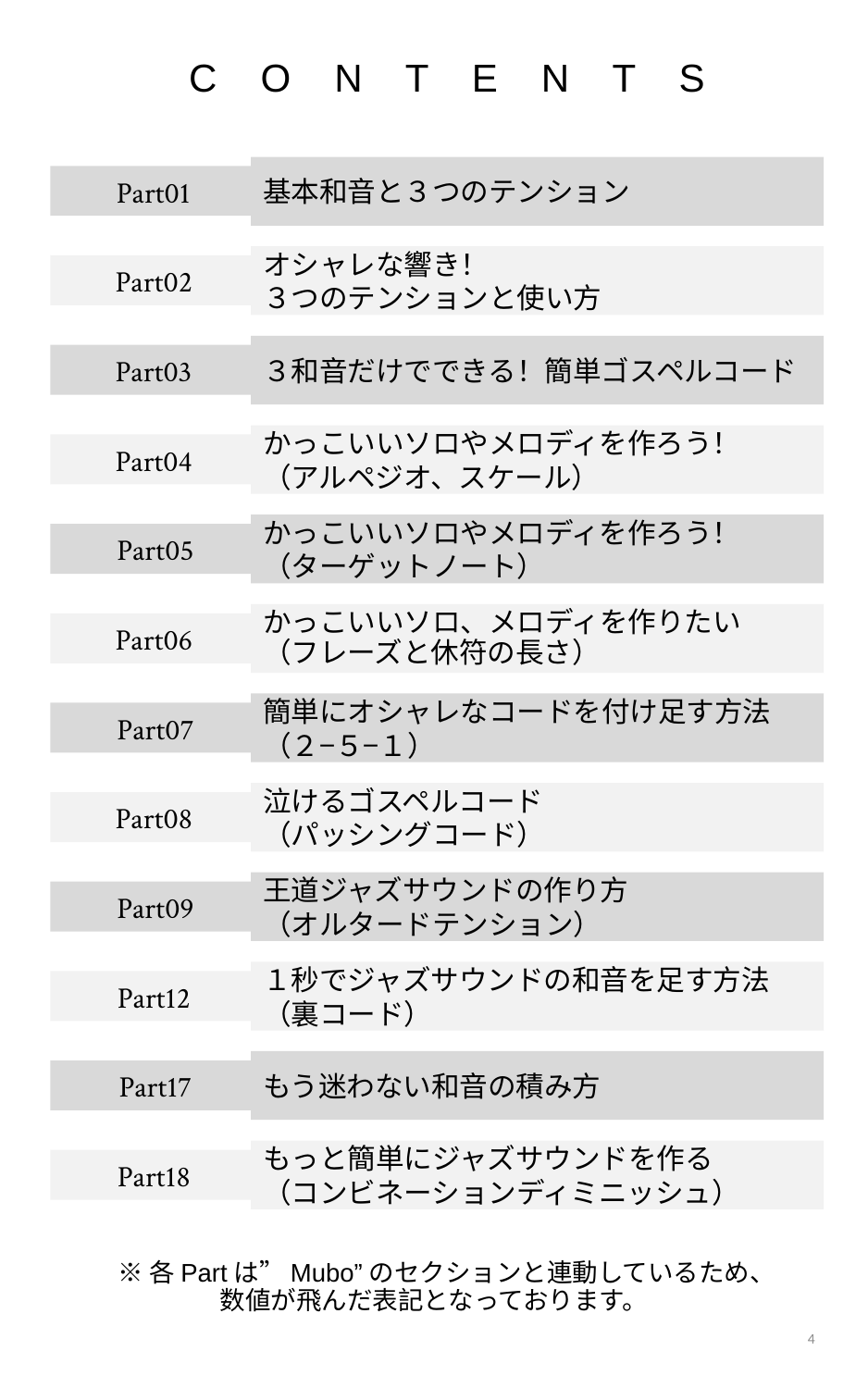

C    O    N    T    E    N    T    S

基本和音と３つのテンション

Part01
オシャレな響き！
３つのテンションと使い方

Part02

３和音だけでできる！簡単ゴスペルコード

Part03
かっこいいソロやメロディを作ろう！
（アルペジオ、スケール）

Part04
かっこいいソロやメロディを作ろう！
（ターゲットノート）

Part05
かっこいいソロ、メロディを作りたい
（フレーズと休符の長さ）

Part06
簡単にオシャレなコードを付け足す方法
（２−５−１）

Part07
泣けるゴスペルコード
（パッシングコード）

Part08
王道ジャズサウンドの作り方
（オルタードテンション）

Part09
１秒でジャズサウンドの和音を足す方法
（裏コード）

Part12

もう迷わない和音の積み方

Part17
もっと簡単にジャズサウンドを作る
（コンビネーションディミニッシュ）

Part18

※各Partは”Mubo”のセクションと連動しているため、
数値が飛んだ表記となっております。
4